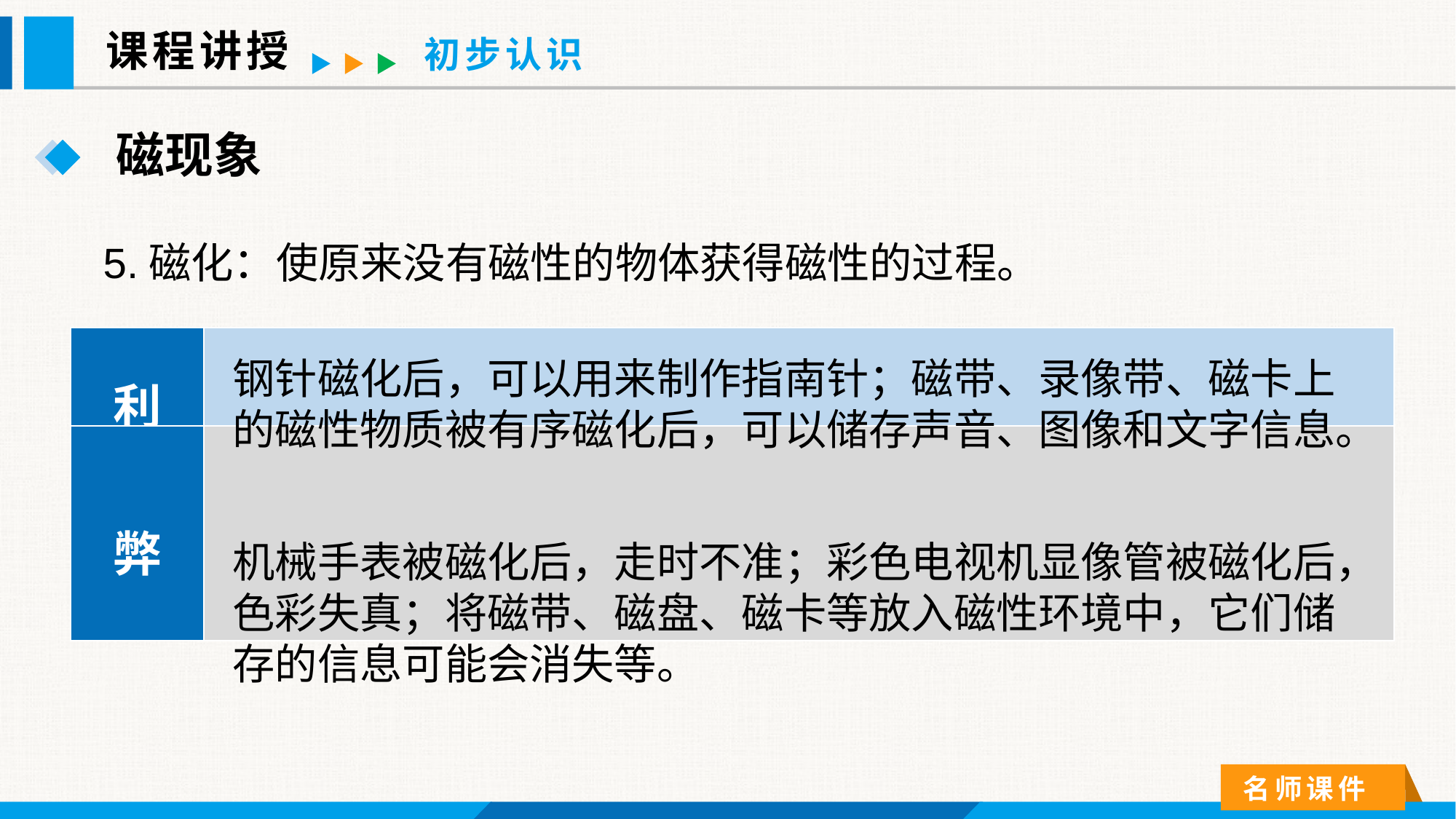

课程讲授
初步认识

磁现象

5.磁化：使原来没有磁性的物体获得磁性的过程。
| 利 |  |
| --- | --- |
| 弊 |  |
钢针磁化后，可以用来制作指南针；磁带、录像带、磁卡上的磁性物质被有序磁化后，可以储存声音、图像和文字信息。
机械手表被磁化后，走时不准；彩色电视机显像管被磁化后，色彩失真；将磁带、磁盘、磁卡等放入磁性环境中，它们储存的信息可能会消失等。